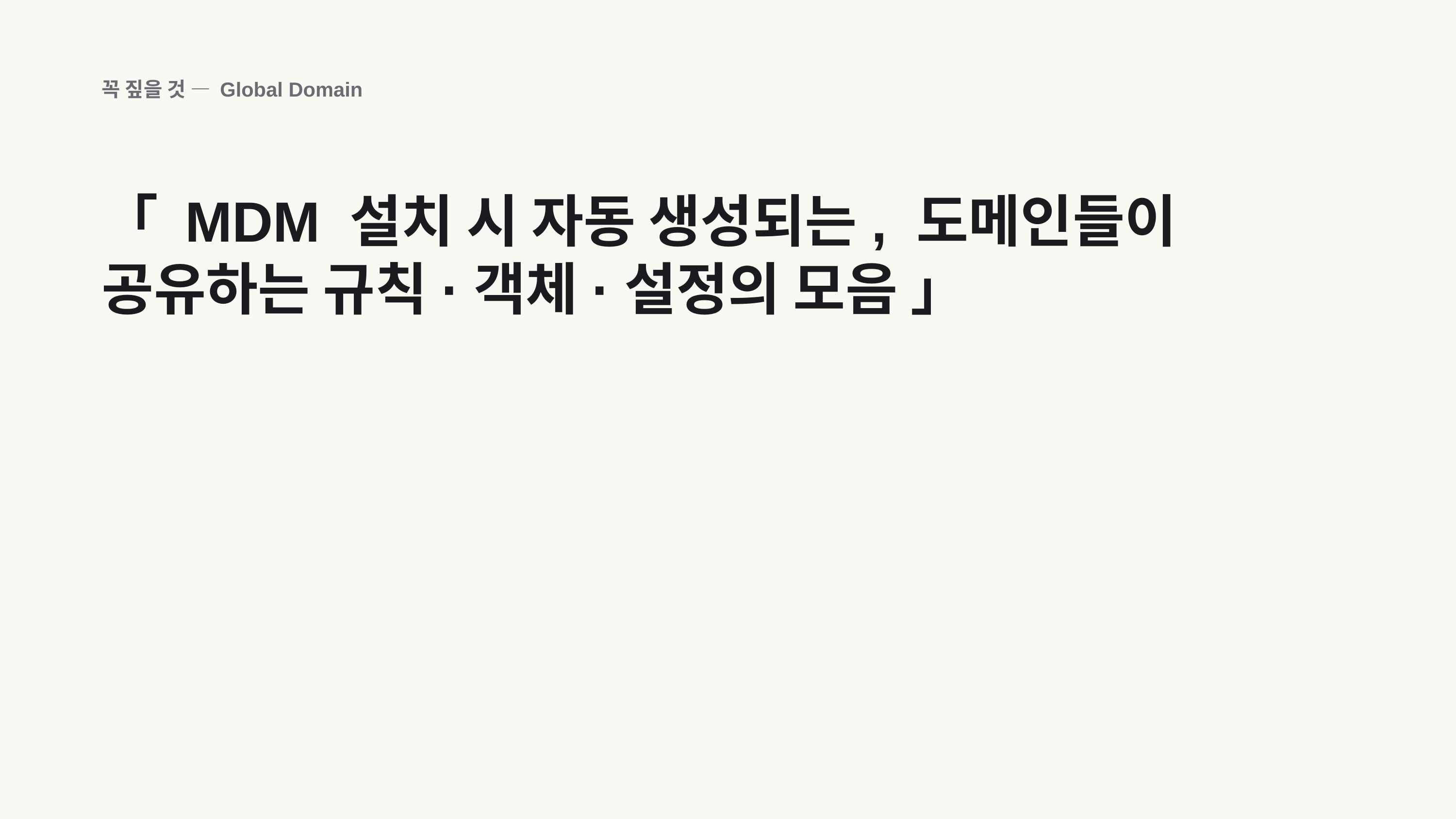

꼭 짚을 것 — Global Domain
「 MDM 설치 시 자동 생성되는, 도메인들이 공유하는 규칙·객체·설정의 모음 」